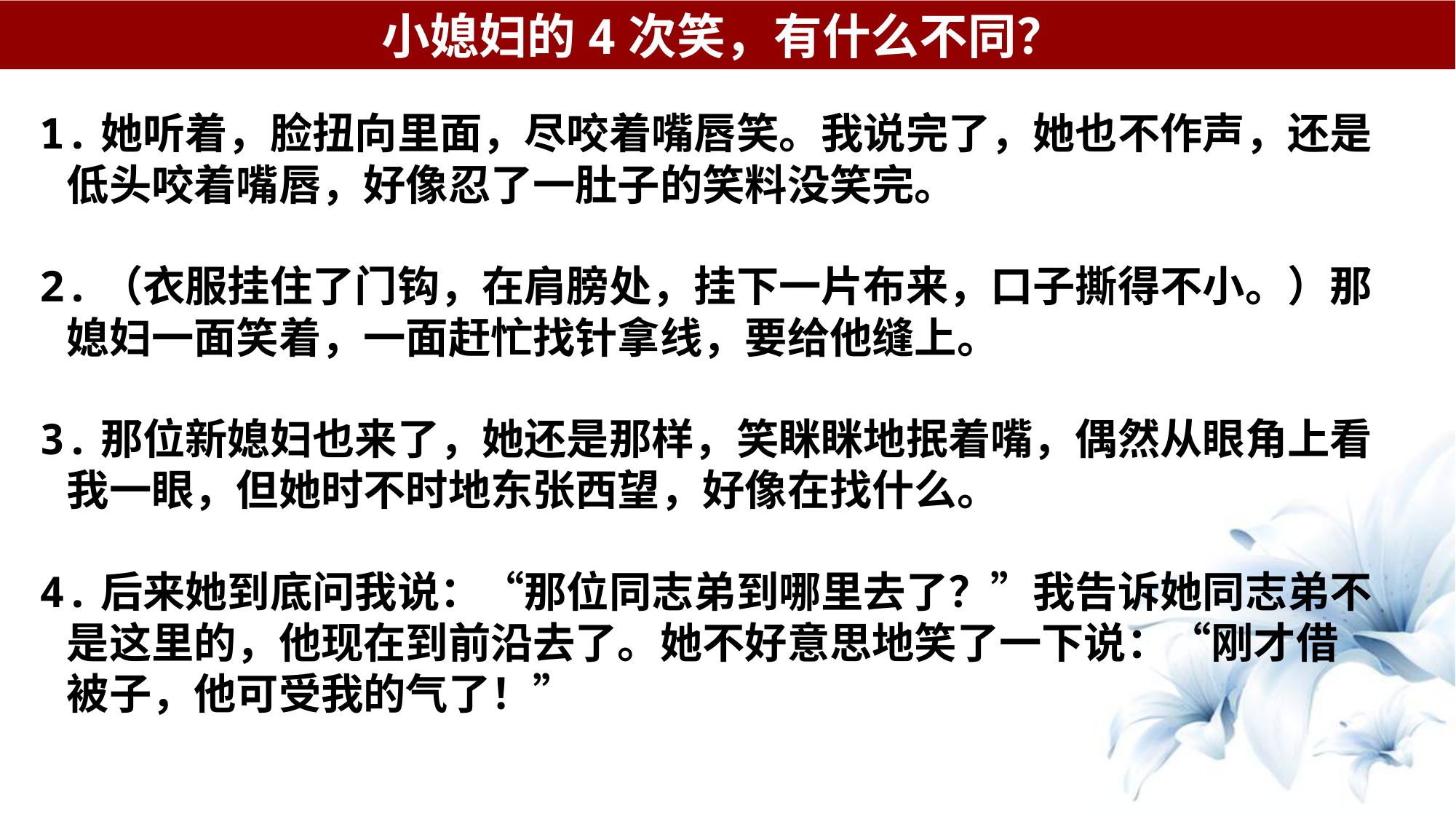

小媳妇的4次笑，有什么不同？
1.她听着，脸扭向里面，尽咬着嘴唇笑。我说完了，她也不作声，还是低头咬着嘴唇，好像忍了一肚子的笑料没笑完。

2.（衣服挂住了门钩，在肩膀处，挂下一片布来，口子撕得不小。）那媳妇一面笑着，一面赶忙找针拿线，要给他缝上。

3.那位新媳妇也来了，她还是那样，笑眯眯地抿着嘴，偶然从眼角上看我一眼，但她时不时地东张西望，好像在找什么。

4.后来她到底问我说：“那位同志弟到哪里去了？”我告诉她同志弟不是这里的，他现在到前沿去了。她不好意思地笑了一下说：“刚才借被子，他可受我的气了！”